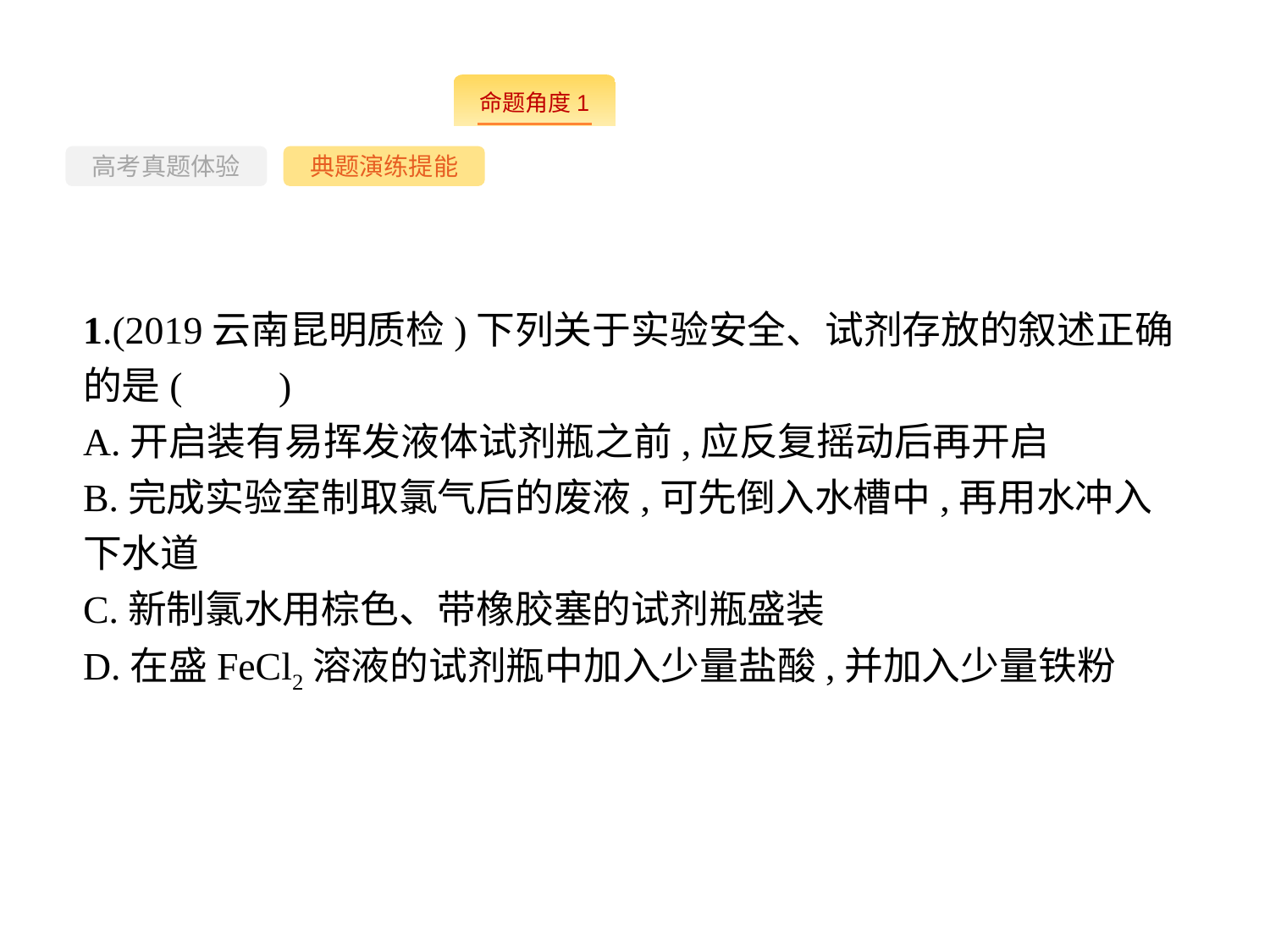

-16-
高考真题体验
典题演练提能
1.(2019云南昆明质检)下列关于实验安全、试剂存放的叙述正确的是(　　)
A.开启装有易挥发液体试剂瓶之前,应反复摇动后再开启
B.完成实验室制取氯气后的废液,可先倒入水槽中,再用水冲入下水道
C.新制氯水用棕色、带橡胶塞的试剂瓶盛装
D.在盛FeCl2溶液的试剂瓶中加入少量盐酸,并加入少量铁粉